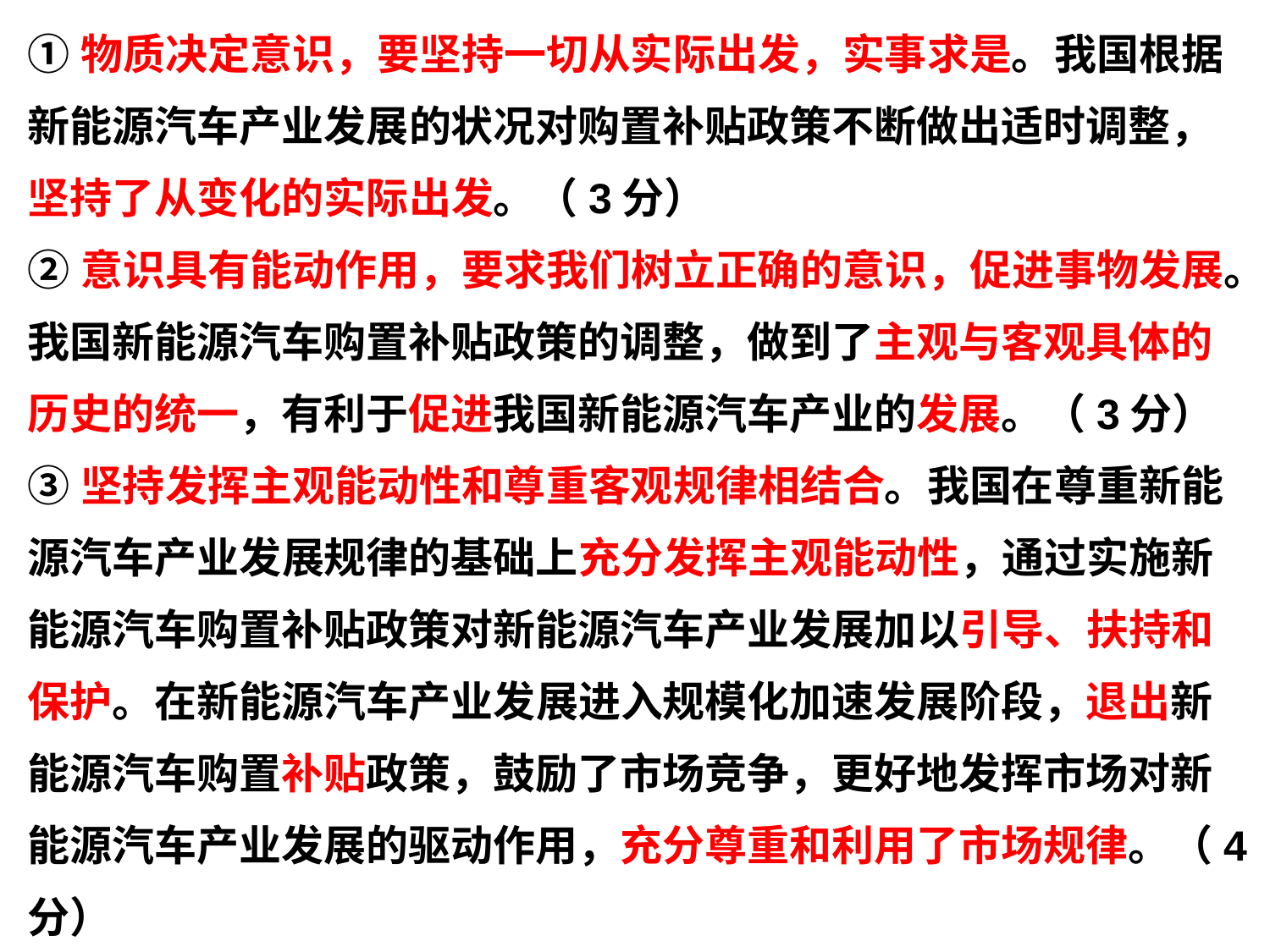

①物质决定意识，要坚持一切从实际出发，实事求是。我国根据新能源汽车产业发展的状况对购置补贴政策不断做出适时调整，坚持了从变化的实际出发。（3分）
②意识具有能动作用，要求我们树立正确的意识，促进事物发展。我国新能源汽车购置补贴政策的调整，做到了主观与客观具体的历史的统一，有利于促进我国新能源汽车产业的发展。（3分）
③坚持发挥主观能动性和尊重客观规律相结合。我国在尊重新能源汽车产业发展规律的基础上充分发挥主观能动性，通过实施新能源汽车购置补贴政策对新能源汽车产业发展加以引导、扶持和保护。在新能源汽车产业发展进入规模化加速发展阶段，退出新能源汽车购置补贴政策，鼓励了市场竞争，更好地发挥市场对新能源汽车产业发展的驱动作用，充分尊重和利用了市场规律。（4分）